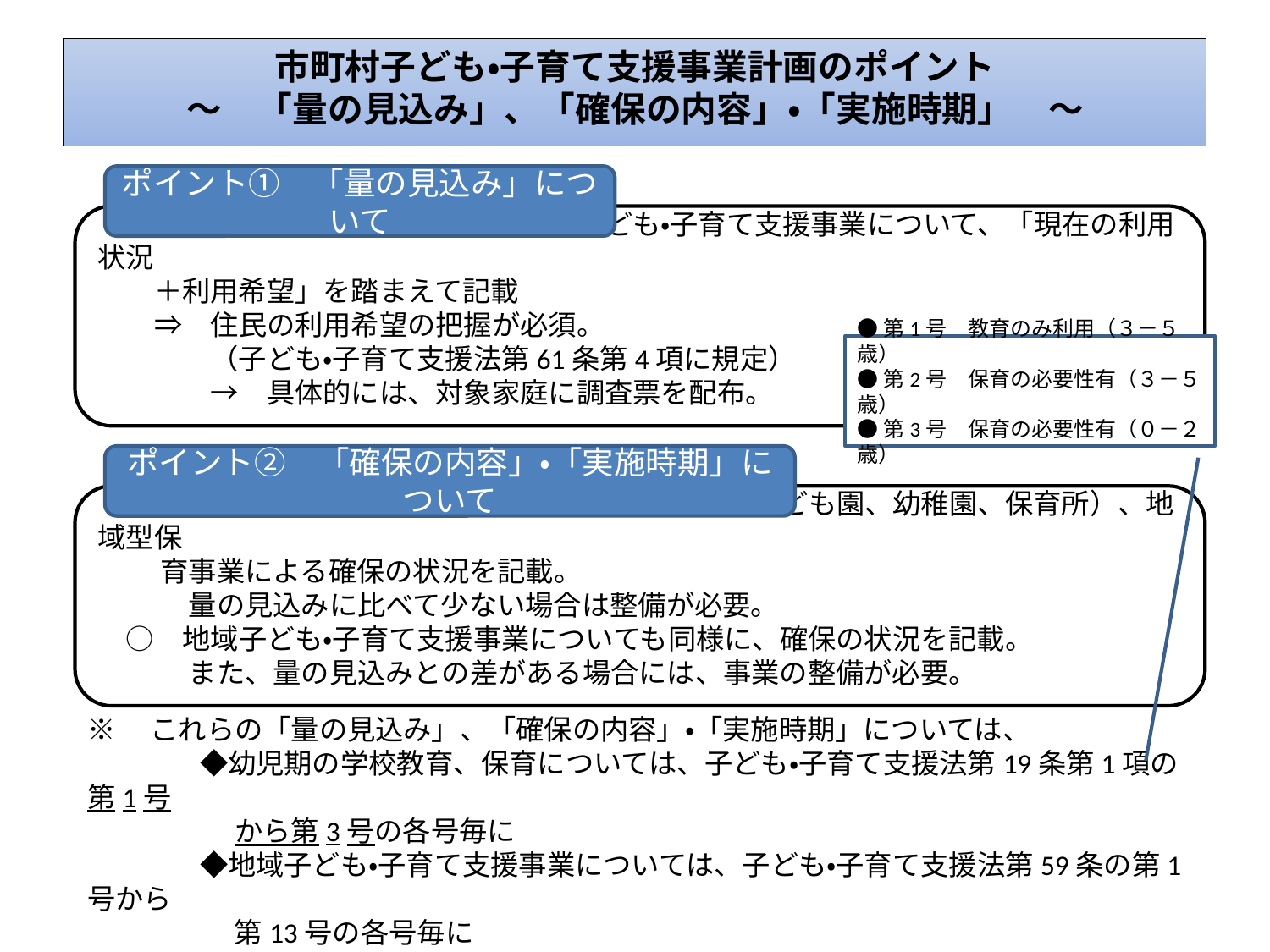

市町村子ども・子育て支援事業計画のポイント
～　「量の見込み」、「確保の内容」・「実施時期」　～
ポイント①　「量の見込み」について
　○　幼児期の学校教育、保育、地域子ども・子育て支援事業について、「現在の利用状況
　　＋利用希望」を踏まえて記載
　　⇒　住民の利用希望の把握が必須。
　　　　（子ども・子育て支援法第61条第4項に規定）
　　　　→　具体的には、対象家庭に調査票を配布。
●第1号　教育のみ利用（３－５歳）
●第2号　保育の必要性有（３－５歳）
●第3号　保育の必要性有（０－２歳）
ポイント②　「確保の内容」・「実施時期」について
　○　幼児期の学校教育・保育について、施設（認定こども園、幼稚園、保育所）、地域型保
　　 育事業による確保の状況を記載。
　　　 量の見込みに比べて少ない場合は整備が必要。
　○　地域子ども・子育て支援事業についても同様に、確保の状況を記載。
　　　 また、量の見込みとの差がある場合には、事業の整備が必要。
※　これらの「量の見込み」、「確保の内容」・「実施時期」については、
　　　　◆幼児期の学校教育、保育については、子ども・子育て支援法第19条第1項の第1号
　　　　　 から第3号の各号毎に
　　　　◆地域子ども・子育て支援事業については、子ども・子育て支援法第59条の第1号から
　　　　　 第13号の各号毎に
　　　それぞれ定める。